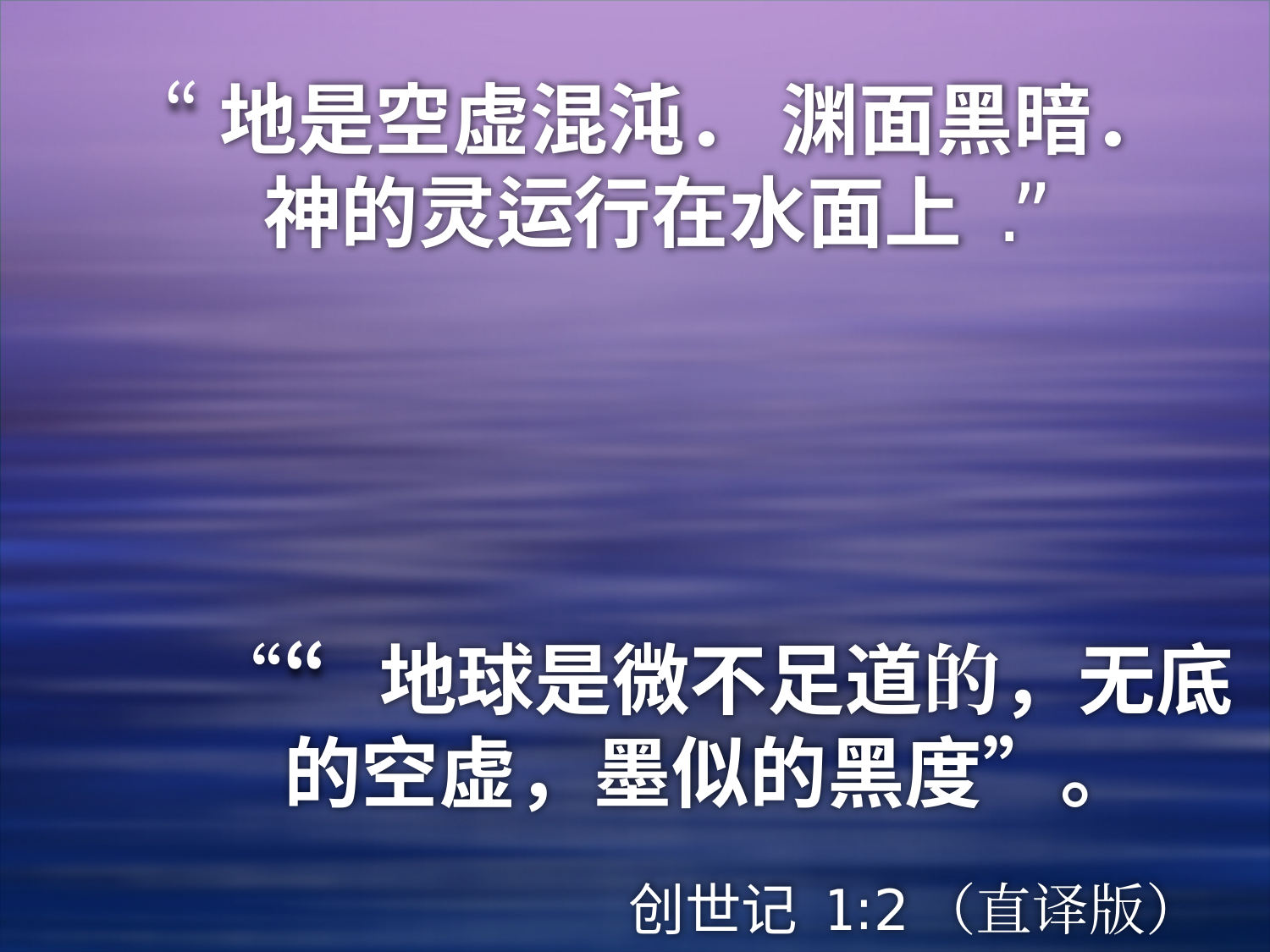

“地是空虚混沌． 渊面黑暗． 神的灵运行在水面上 .”
# ““地球是微不足道的，无底的空虚，墨似的黑度”。
创世记 1:2（直译版）